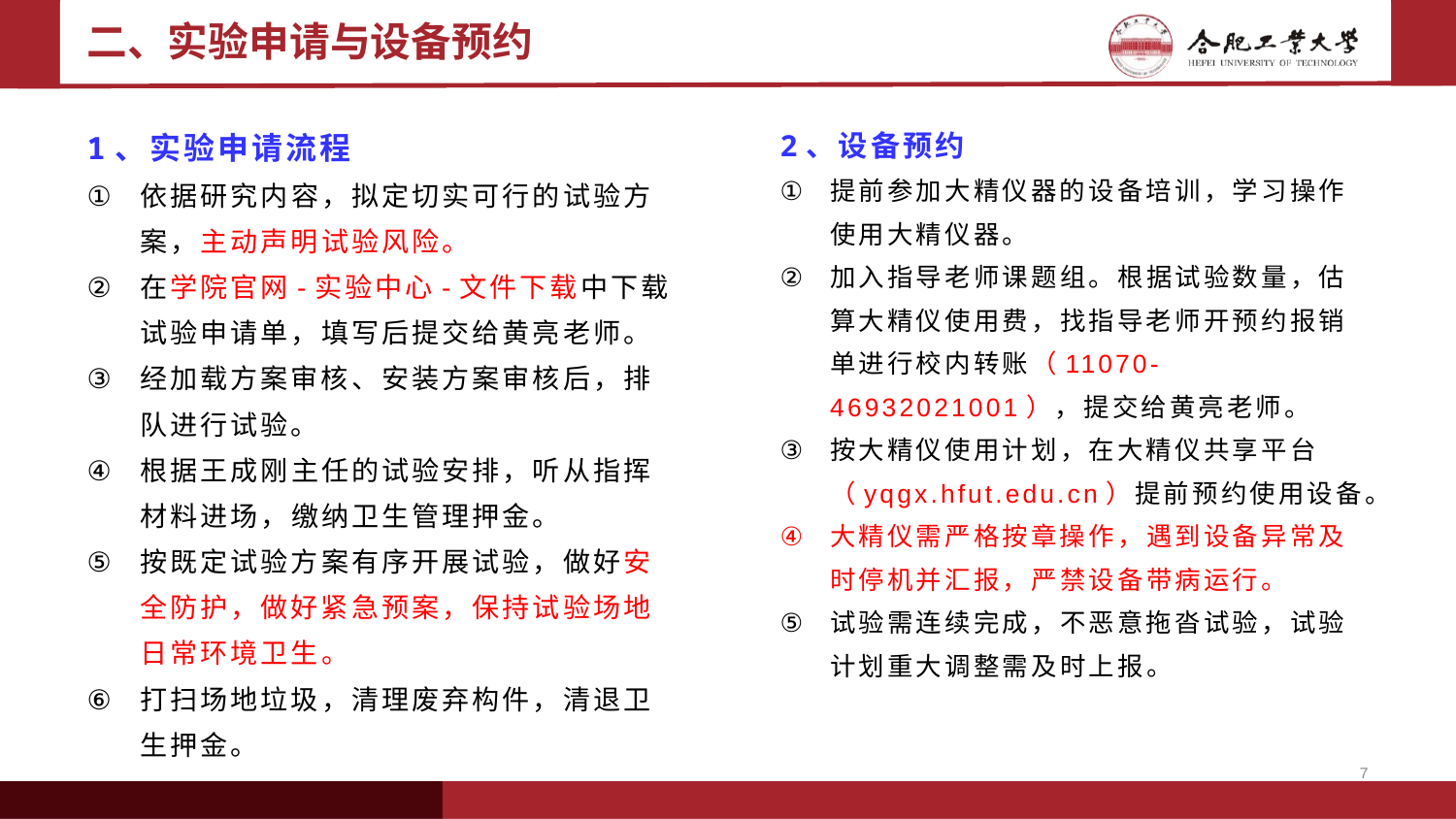

# 二、实验申请与设备预约
1、实验申请流程
依据研究内容，拟定切实可行的试验方案，主动声明试验风险。
在学院官网-实验中心-文件下载中下载试验申请单，填写后提交给黄亮老师。
经加载方案审核、安装方案审核后，排队进行试验。
根据王成刚主任的试验安排，听从指挥材料进场，缴纳卫生管理押金。
按既定试验方案有序开展试验，做好安全防护，做好紧急预案，保持试验场地日常环境卫生。
打扫场地垃圾，清理废弃构件，清退卫生押金。
2、设备预约
提前参加大精仪器的设备培训，学习操作使用大精仪器。
加入指导老师课题组。根据试验数量，估算大精仪使用费，找指导老师开预约报销单进行校内转账（11070-46932021001），提交给黄亮老师。
按大精仪使用计划，在大精仪共享平台（yqgx.hfut.edu.cn）提前预约使用设备。
大精仪需严格按章操作，遇到设备异常及时停机并汇报，严禁设备带病运行。
试验需连续完成，不恶意拖沓试验，试验计划重大调整需及时上报。